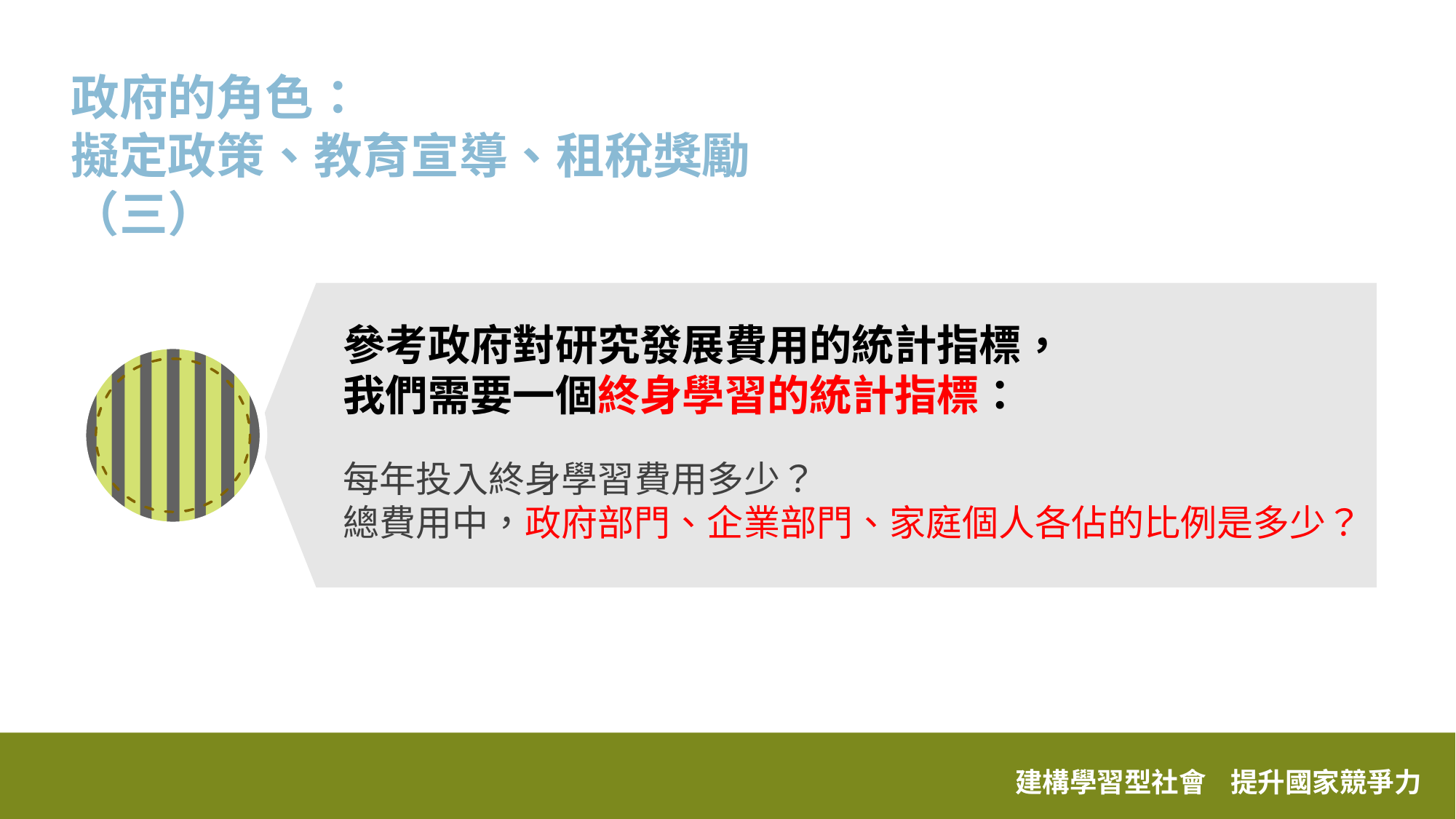

政府的角色：
擬定政策、教育宣導、租稅獎勵（三）

參考政府對研究發展費用的統計指標，
我們需要一個終身學習的統計指標：

每年投入終身學習費用多少？
總費用中，政府部門、企業部門、家庭個人各佔的比例是多少？

建構學習型社會    提升國家競爭力